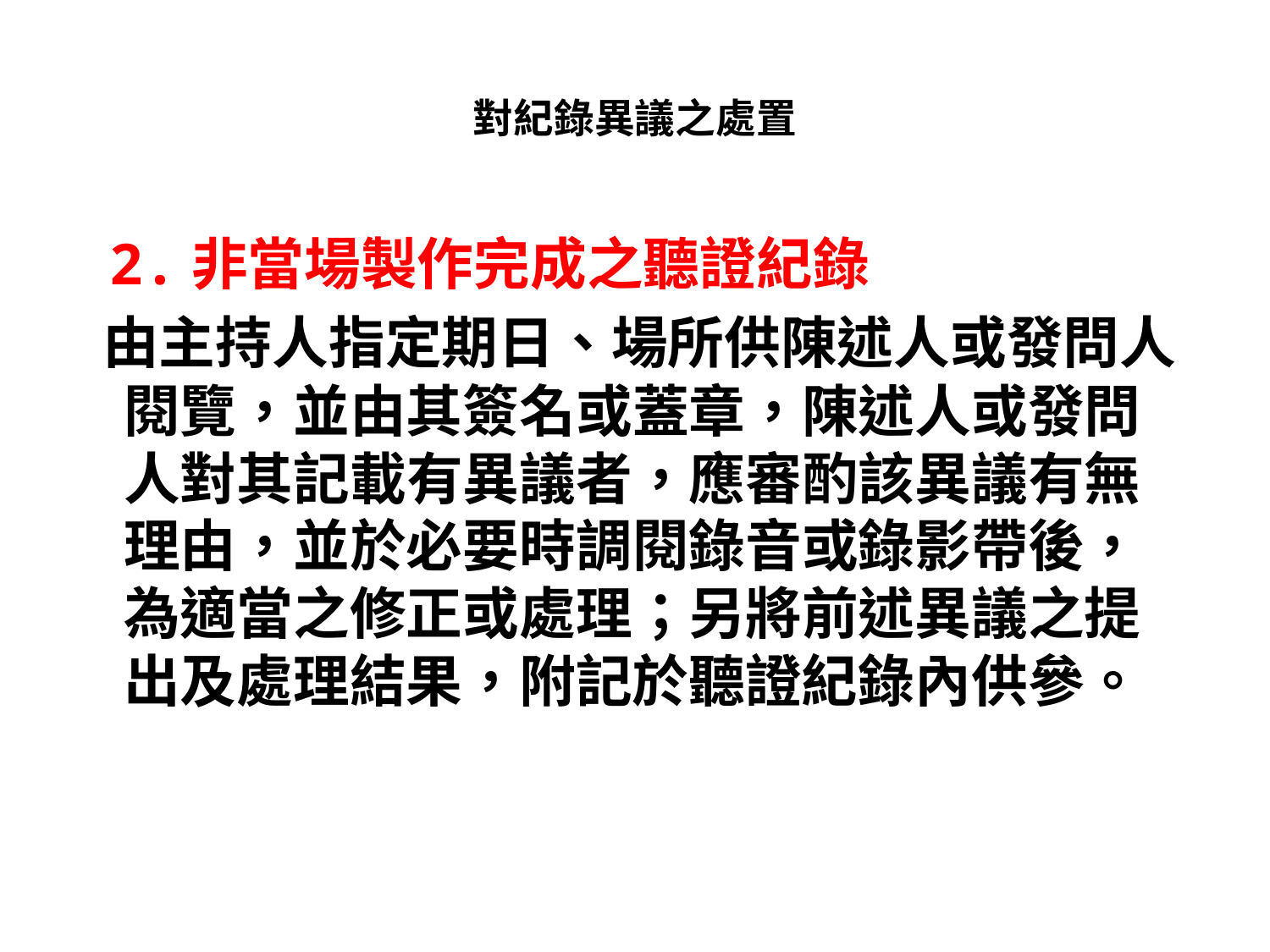

# 對紀錄異議之處置
 2.非當場製作完成之聽證紀錄
 由主持人指定期日、場所供陳述人或發問人閱覽，並由其簽名或蓋章，陳述人或發問人對其記載有異議者，應審酌該異議有無理由，並於必要時調閱錄音或錄影帶後，為適當之修正或處理；另將前述異議之提出及處理結果，附記於聽證紀錄內供參。